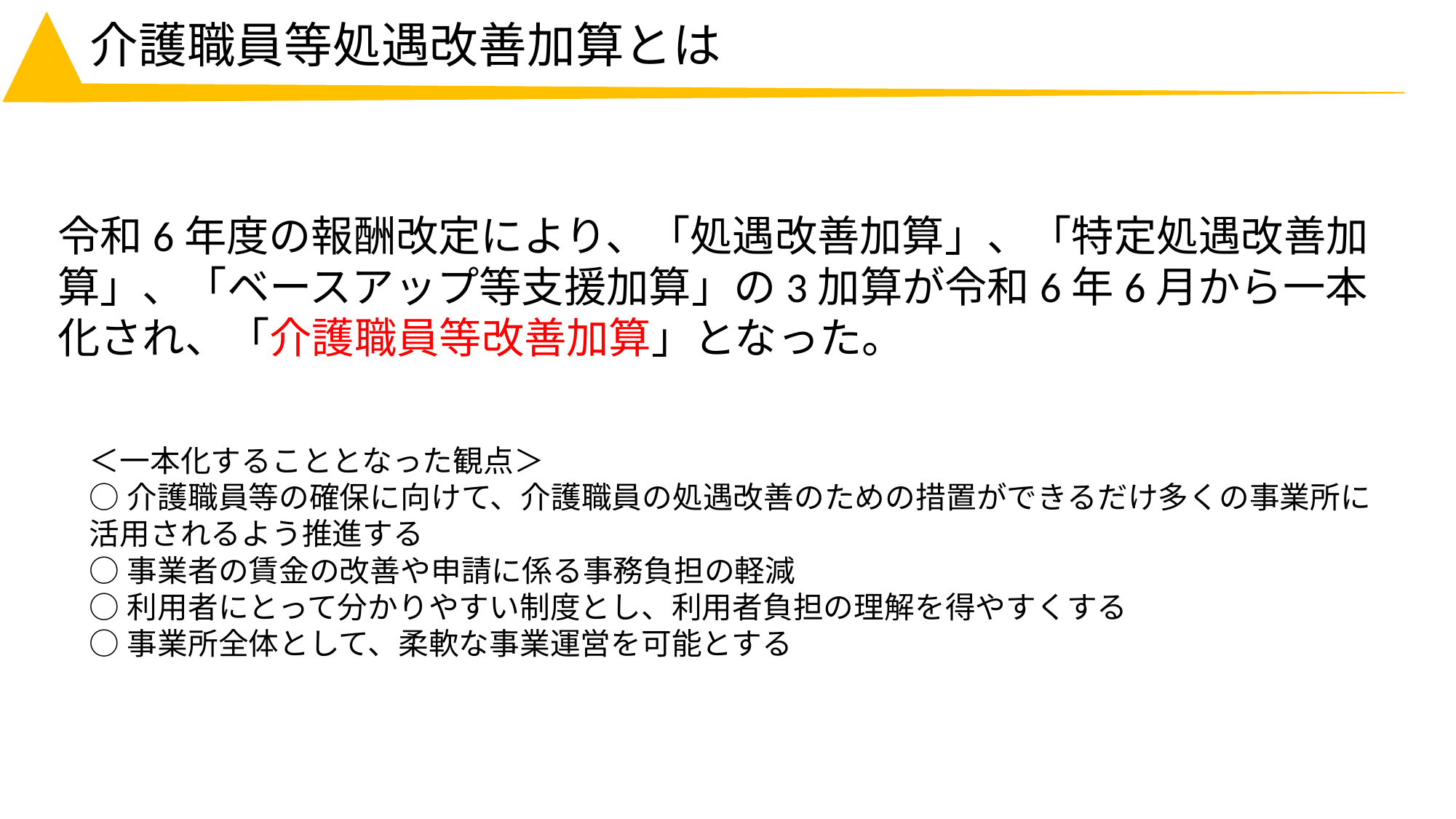

# 介護職員等処遇改善加算とは
令和6年度の報酬改定により、「処遇改善加算」、「特定処遇改善加算」、「ベースアップ等支援加算」の3加算が令和6年6月から一本化され、「介護職員等改善加算」となった。

＜一本化することとなった観点＞
○介護職員等の確保に向けて、介護職員の処遇改善のための措置ができるだけ多くの事業所に活用されるよう推進する
○事業者の賃金の改善や申請に係る事務負担の軽減
○利用者にとって分かりやすい制度とし、利用者負担の理解を得やすくする
○事業所全体として、柔軟な事業運営を可能とする